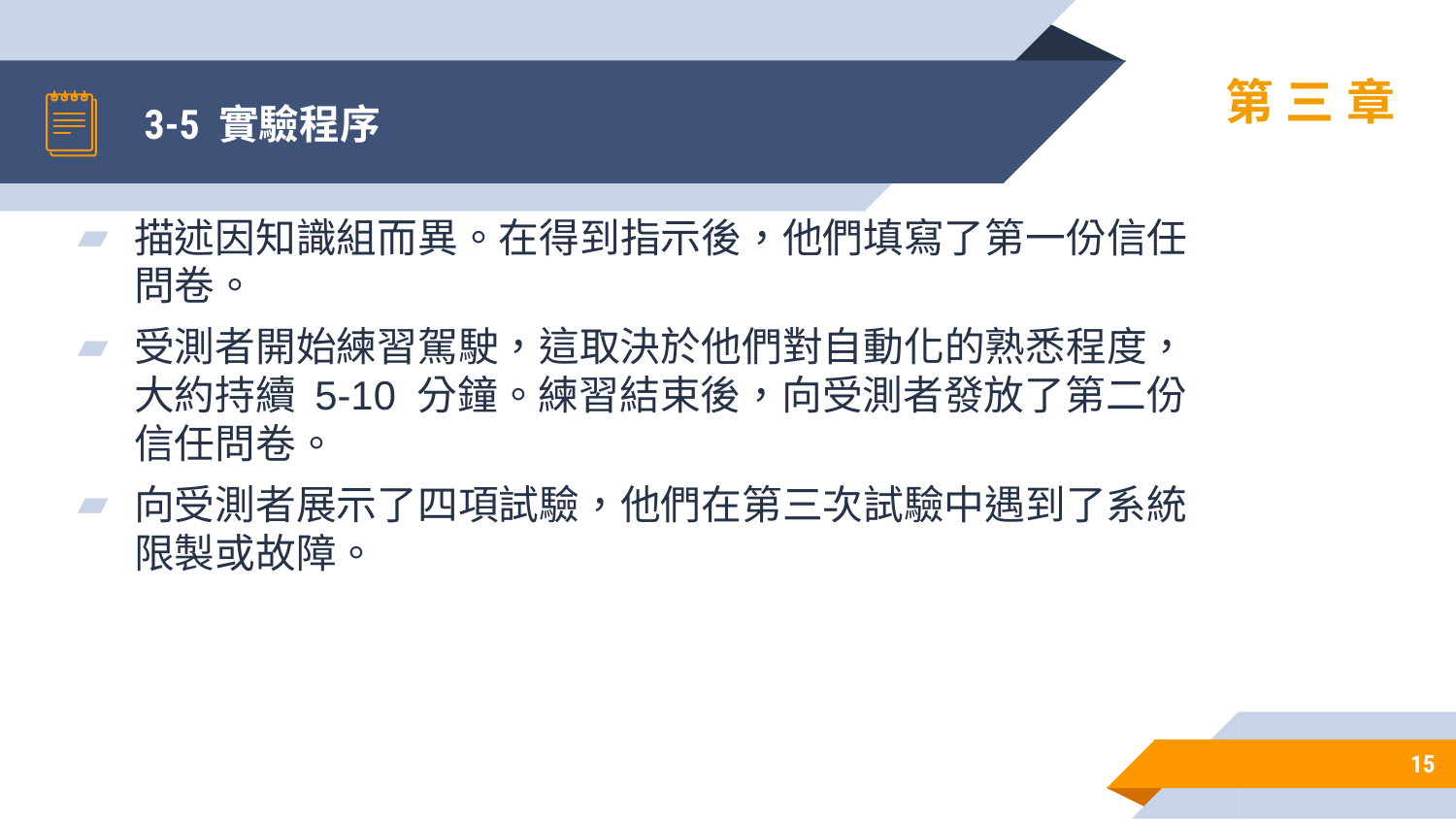

# 3-5 實驗程序
第三章

描述因知識組而異。在得到指示後，他們填寫了第一份信任問卷。
受測者開始練習駕駛，這取決於他們對自動化的熟悉程度，大約持續 5-10 分鐘。練習結束後，向受測者發放了第二份信任問卷。
向受測者展示了四項試驗，他們在第三次試驗中遇到了系統限製或故障。
15